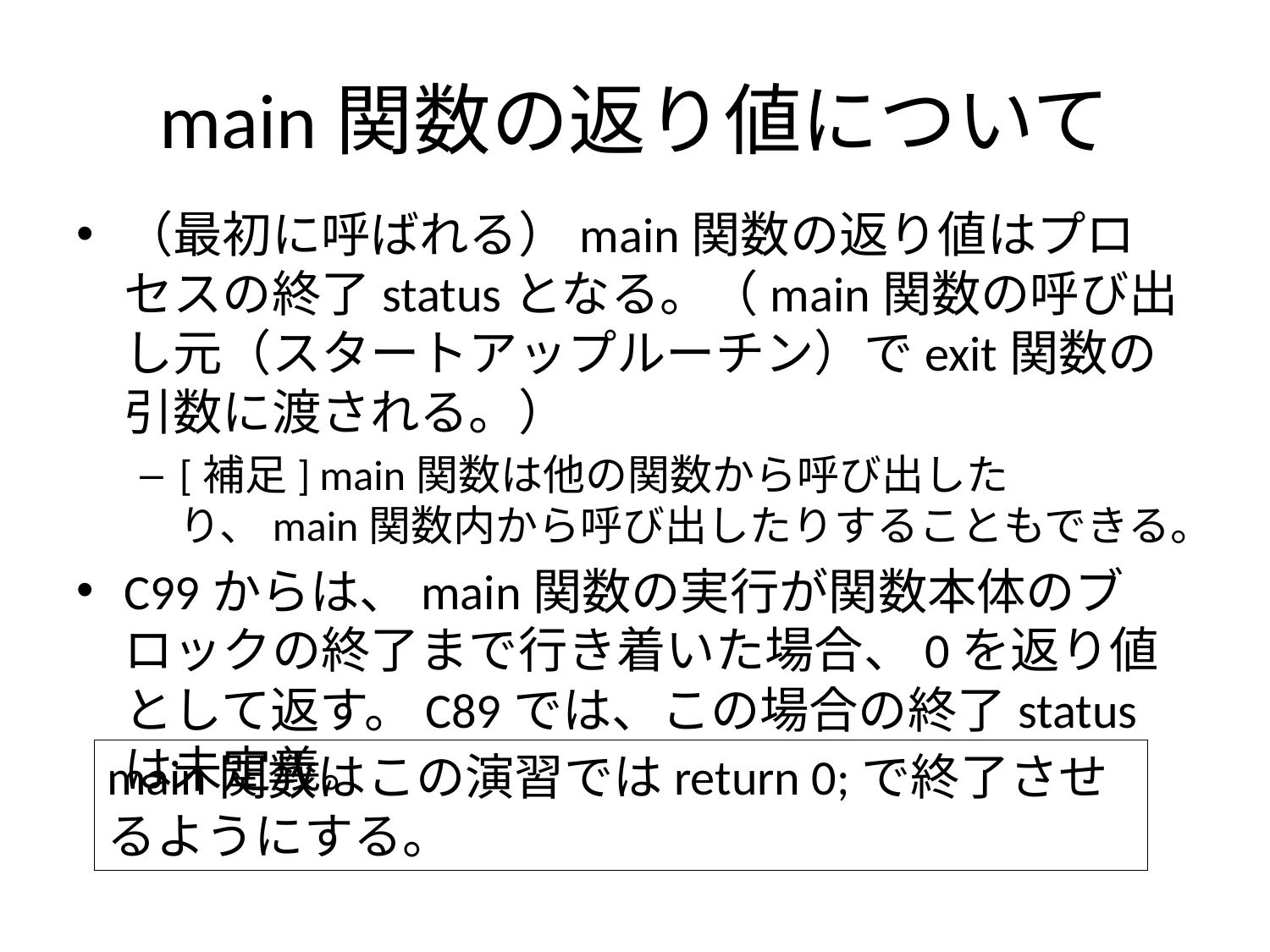

# main関数の返り値について
（最初に呼ばれる）main関数の返り値はプロセスの終了statusとなる。（main関数の呼び出し元（スタートアップルーチン）でexit関数の引数に渡される。）
[補足] main関数は他の関数から呼び出したり、main関数内から呼び出したりすることもできる。
C99からは、main関数の実行が関数本体のブロックの終了まで行き着いた場合、0を返り値として返す。C89では、この場合の終了statusは未定義。
main関数はこの演習ではreturn 0;で終了させるようにする。